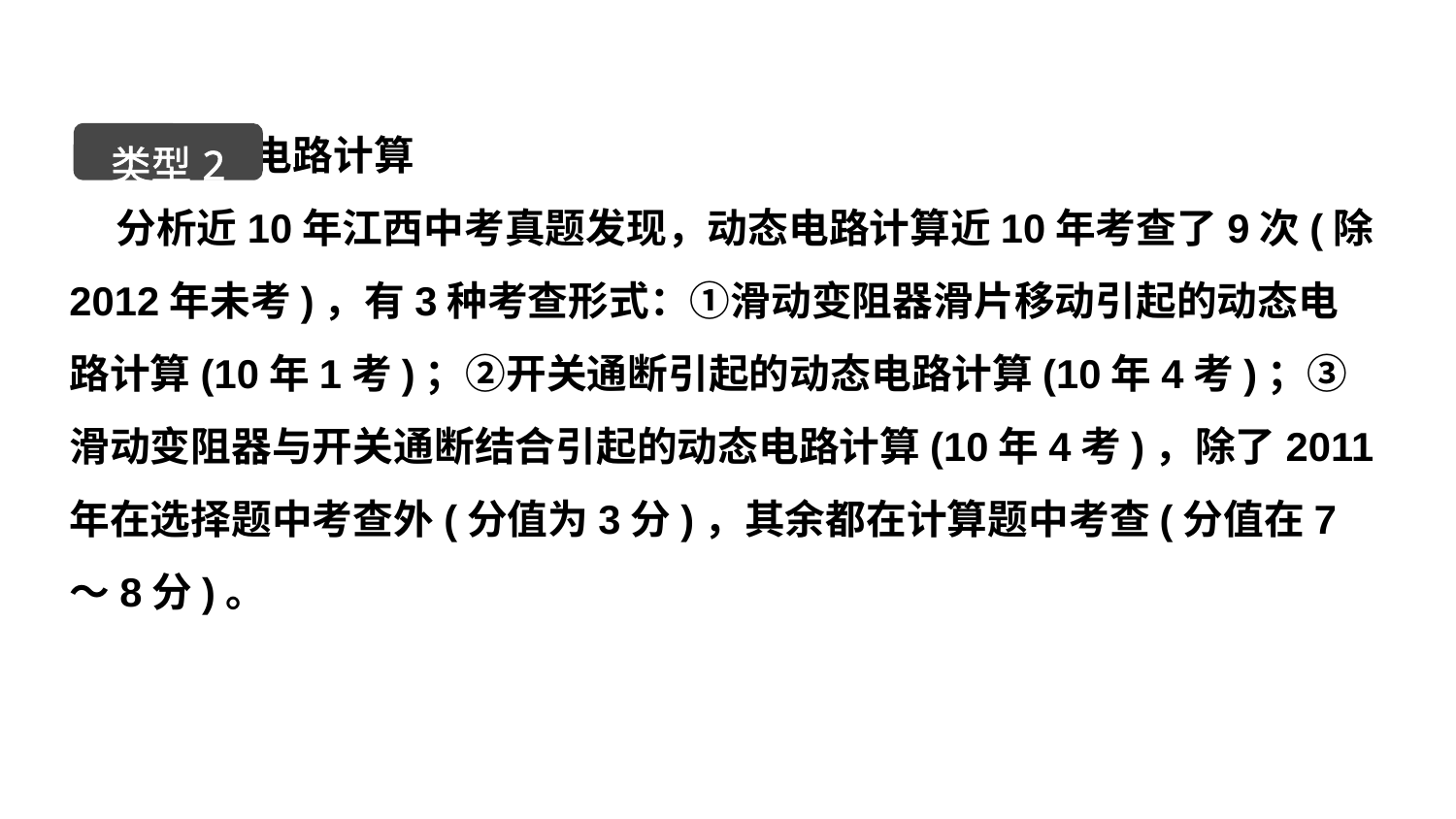

动态电路计算
    分析近10年江西中考真题发现，动态电路计算近10年考查了9次(除2012年未考)，有3种考查形式：①滑动变阻器滑片移动引起的动态电路计算(10年1考)；②开关通断引起的动态电路计算(10年4考)；③滑动变阻器与开关通断结合引起的动态电路计算(10年4考)，除了2011年在选择题中考查外(分值为3分)，其余都在计算题中考查(分值在7～8分)。
类型2